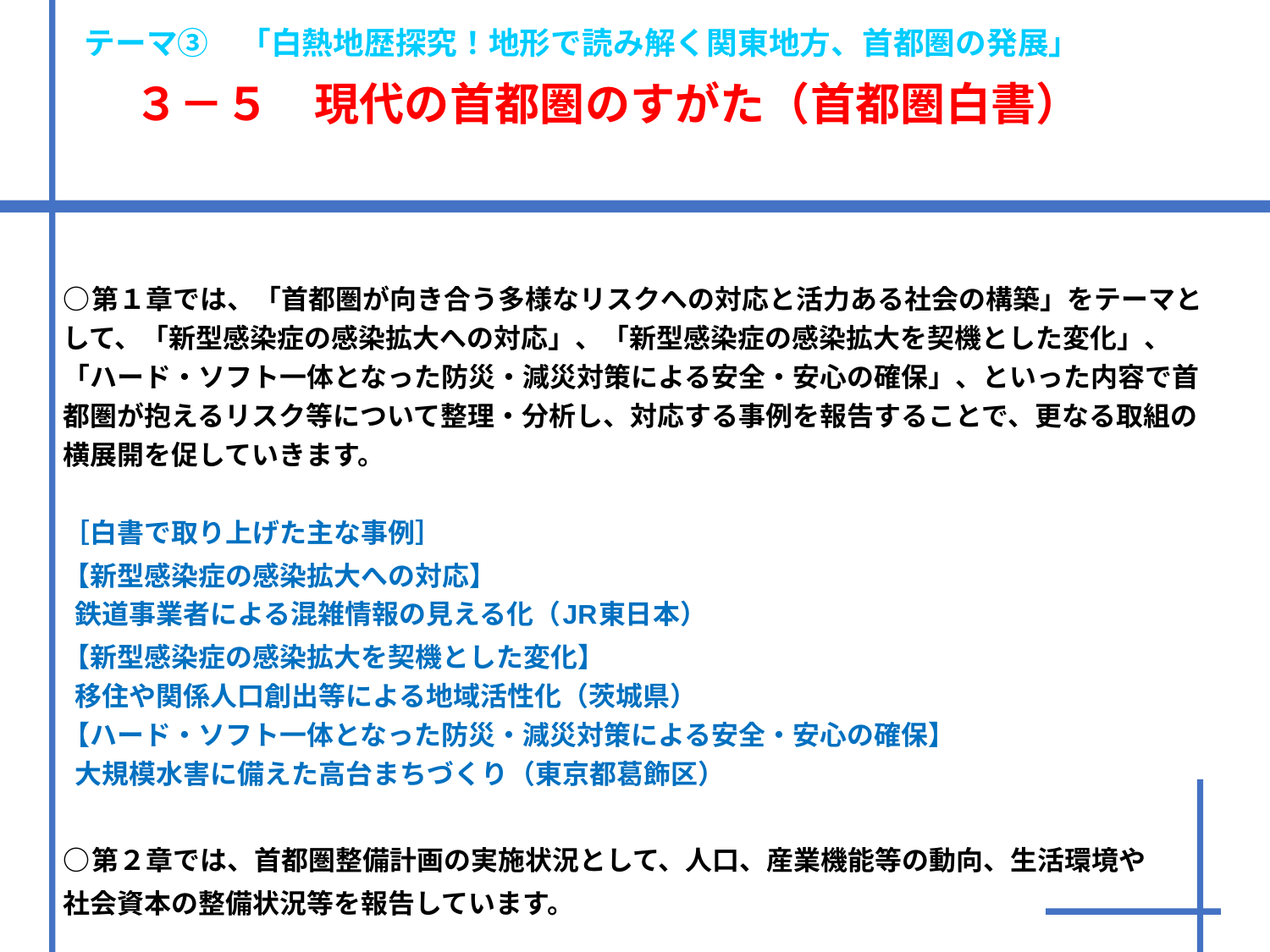

# テーマ③　「白熱地歴探究！地形で読み解く関東地方、首都圏の発展」 　３－５　現代の首都圏のすがた（首都圏白書）

○第１章では、「首都圏が向き合う多様なリスクへの対応と活力ある社会の構築」をテーマとして、「新型感染症の感染拡大への対応」、「新型感染症の感染拡大を契機とした変化」、「ハード・ソフト一体となった防災・減災対策による安全・安心の確保」、といった内容で首都圏が抱えるリスク等について整理・分析し、対応する事例を報告することで、更なる取組の横展開を促していきます。
［白書で取り上げた主な事例］
【新型感染症の感染拡大への対応】
  鉄道事業者による混雑情報の見える化（JR東日本）
【新型感染症の感染拡大を契機とした変化】
  移住や関係人口創出等による地域活性化（茨城県）
【ハード・ソフト一体となった防災・減災対策による安全・安心の確保】
  大規模水害に備えた高台まちづくり（東京都葛飾区）

○第２章では、首都圏整備計画の実施状況として、人口、産業機能等の動向、生活環境や
社会資本の整備状況等を報告しています。